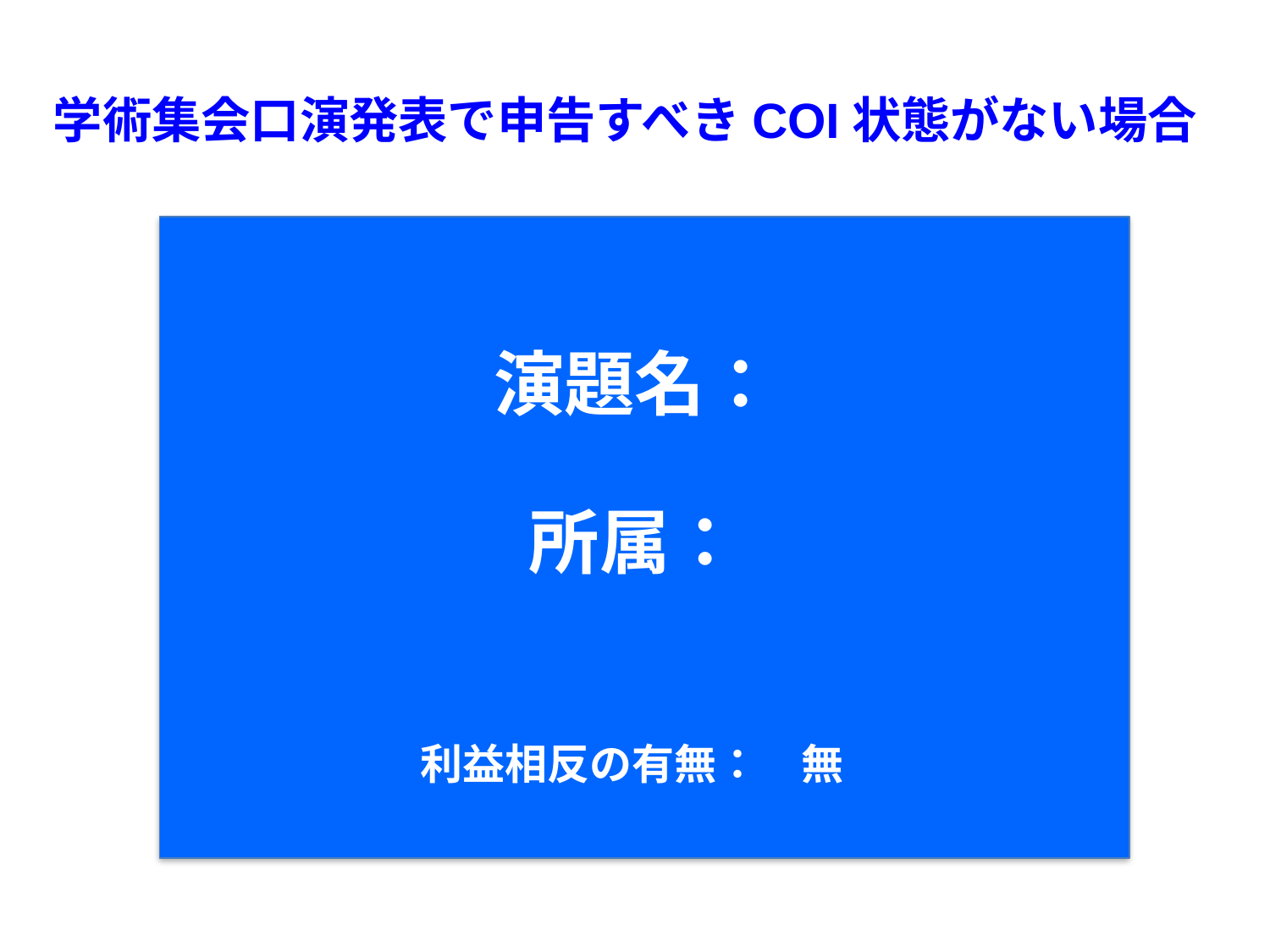

学術集会口演発表で申告すべきCOI状態がない場合

演題名：

所属：
利益相反の有無：　無